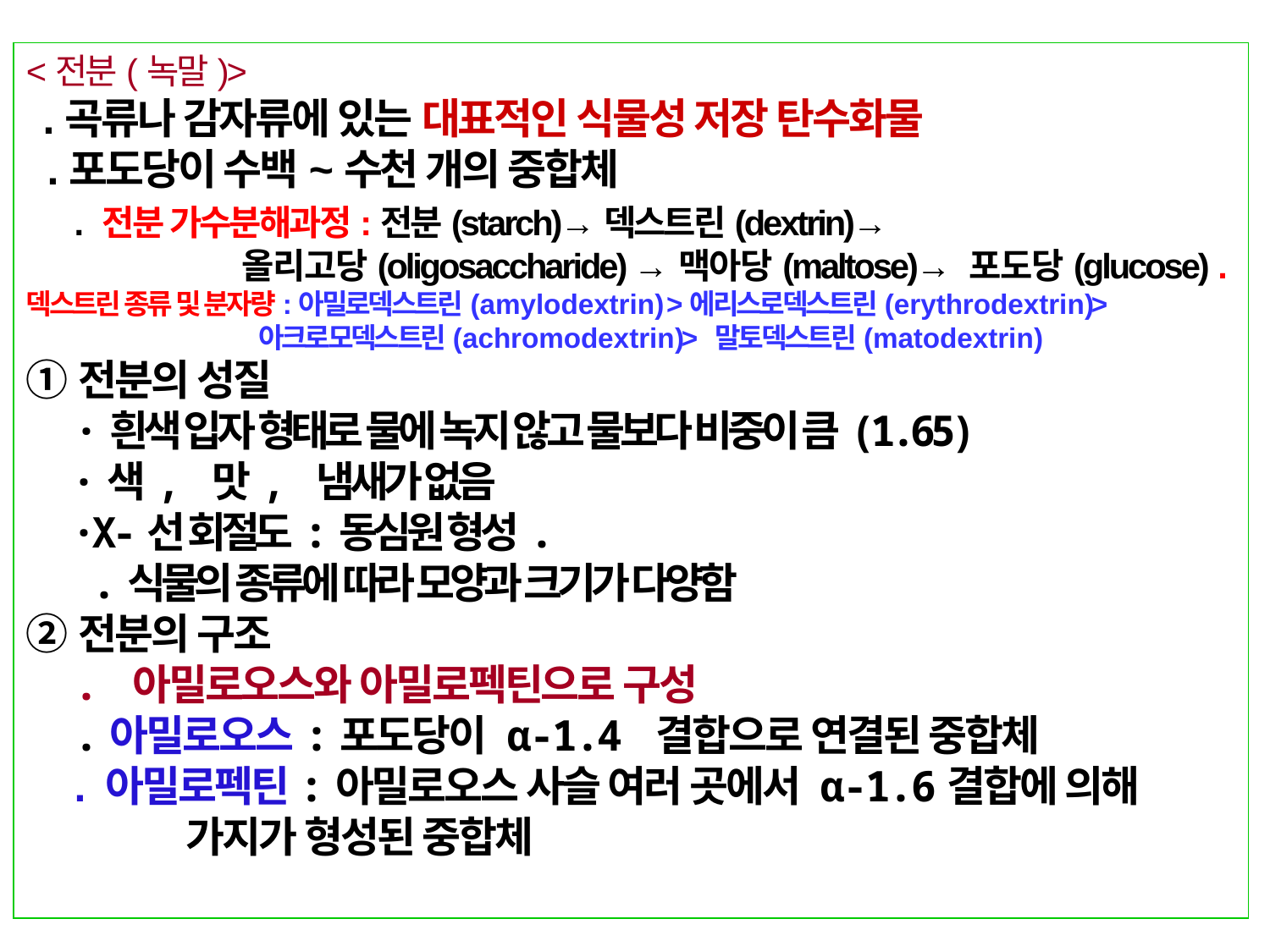

<전분(녹말)>
  .곡류나 감자류에 있는 대표적인 식물성 저장 탄수화물
  .포도당이 수백~수천 개의 중합체
  . 전분 가수분해과정:전분(starch)→덱스트린(dextrin)→
                        올리고당(oligosaccharide) →맥아당(maltose)→ 포도당(glucose) .덱스트린 종류 및 분자량:아밀로덱스트린(amylodextrin) >에리스로덱스트린(erythrodextrin)>
                                           아크로모덱스트린(achromodextrin)>  말토덱스트린(matodextrin)
①전분의 성질
  ·흰색 입자 형태로 물에 녹지 않고 물보다 비중이 큼(1.65)
  ·색, 맛, 냄새가 없음
  ·X-선 회절도:동심원 형성.
   .식물의 종류에 따라 모양과 크기가 다양함
②전분의 구조
  . 아밀로오스와 아밀로펙틴으로 구성
  .아밀로오스:포도당이 α-1.4 결합으로 연결된 중합체
  . 아밀로펙틴:아밀로오스 사슬 여러 곳에서 α-1.6결합에 의해
                가지가 형성된 중합체